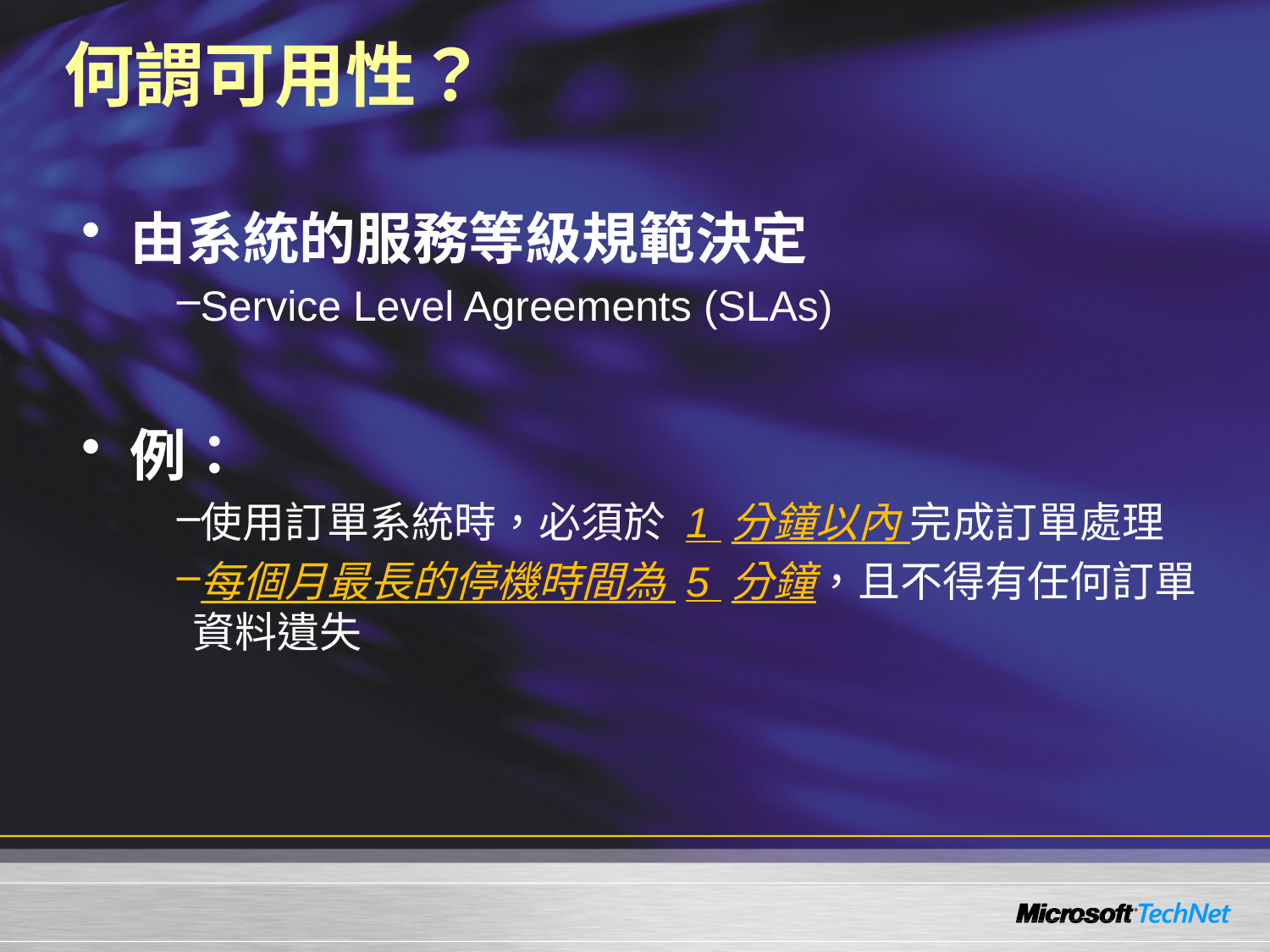

# 何謂可用性？
由系統的服務等級規範決定
Service Level Agreements (SLAs)

例：
使用訂單系統時，必須於 1 分鐘以內 完成訂單處理
每個月最長的停機時間為 5 分鐘，且不得有任何訂單資料遺失